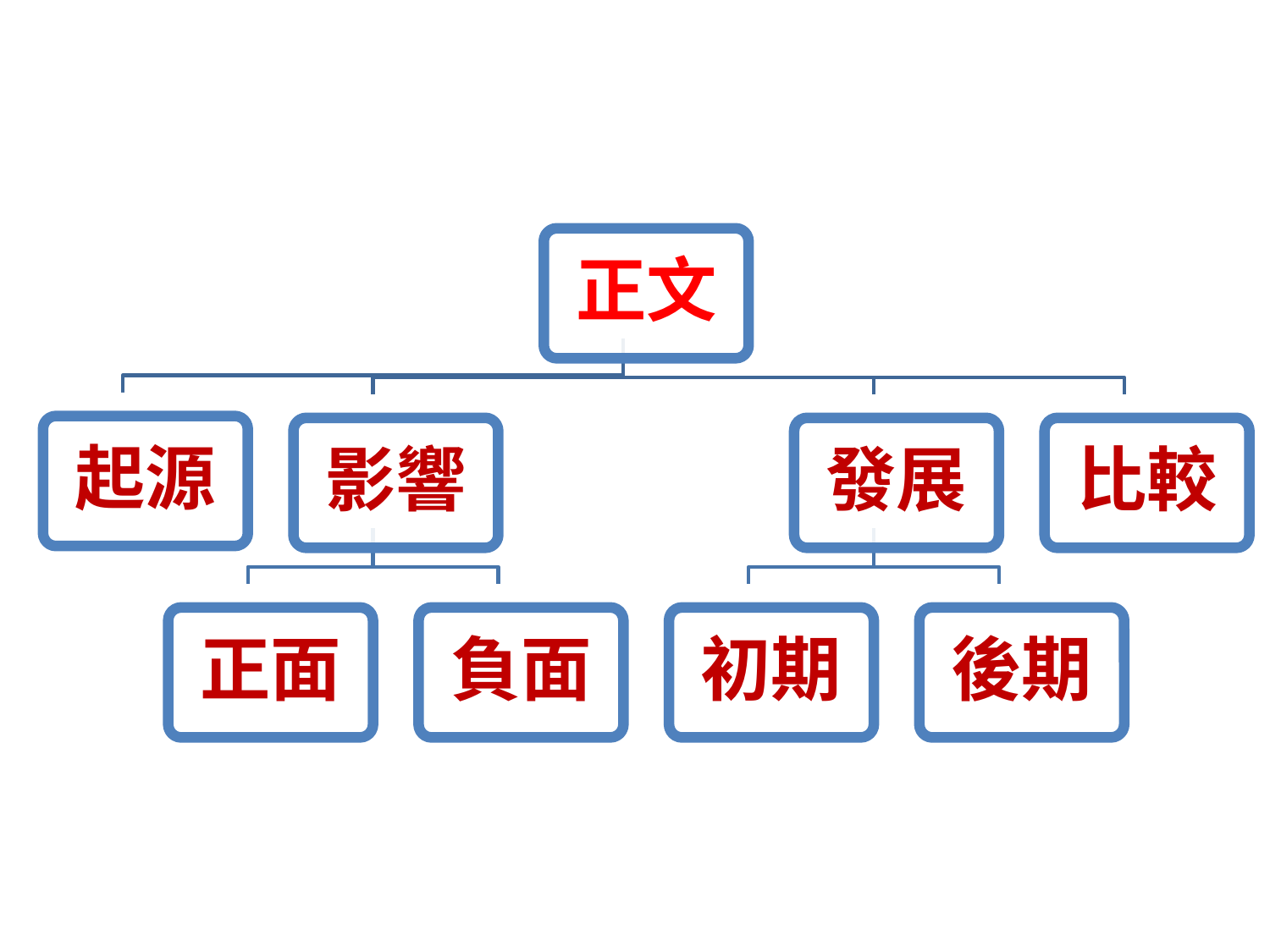

正文
起源
影響
正面
負面
發展
初期
後期
比較